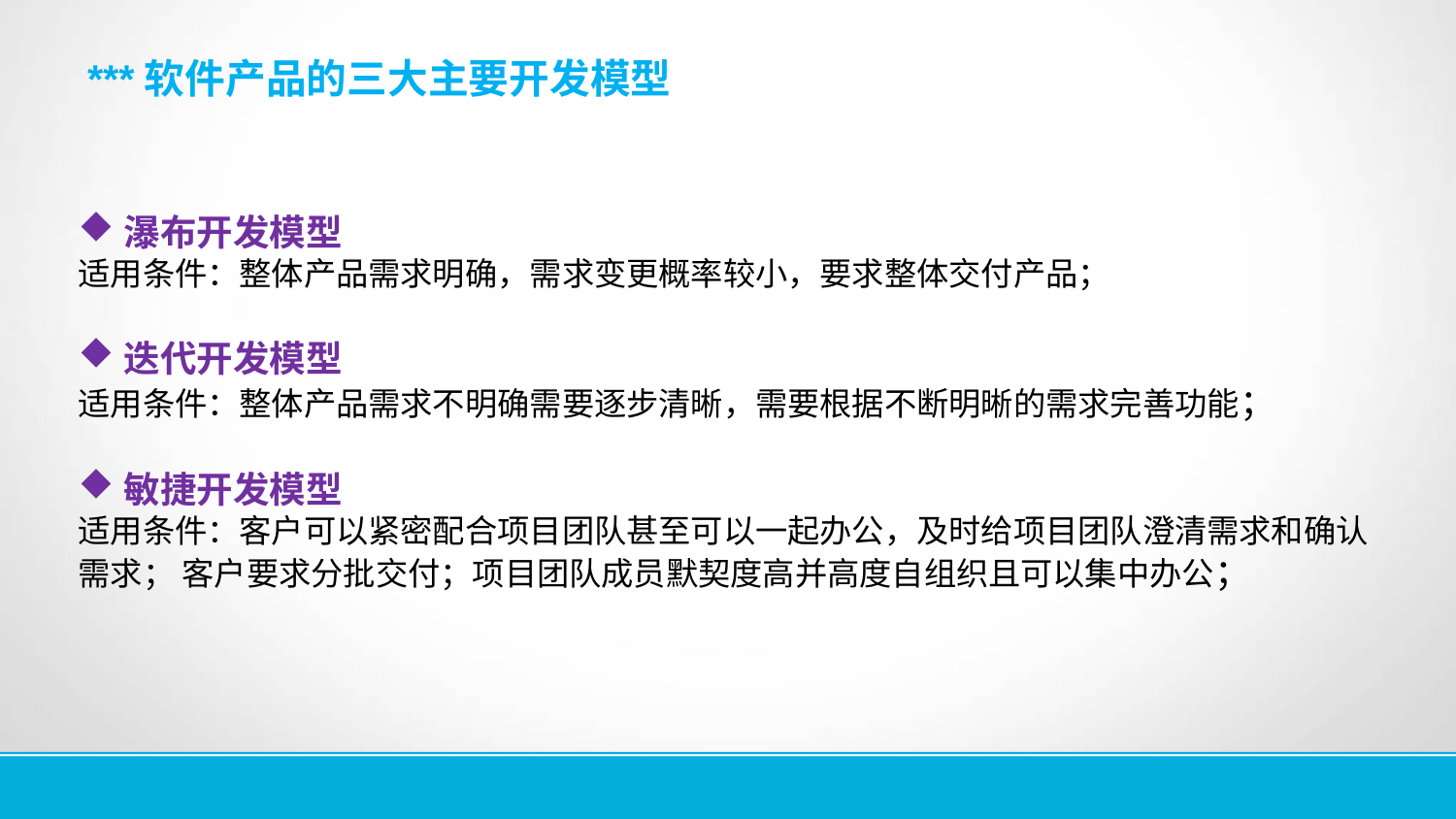

# ***软件产品的三大主要开发模型
瀑布开发模型
适用条件：整体产品需求明确，需求变更概率较小，要求整体交付产品；

迭代开发模型
适用条件：整体产品需求不明确需要逐步清晰，需要根据不断明晰的需求完善功能；

敏捷开发模型
适用条件：客户可以紧密配合项目团队甚至可以一起办公，及时给项目团队澄清需求和确认需求； 客户要求分批交付；项目团队成员默契度高并高度自组织且可以集中办公；